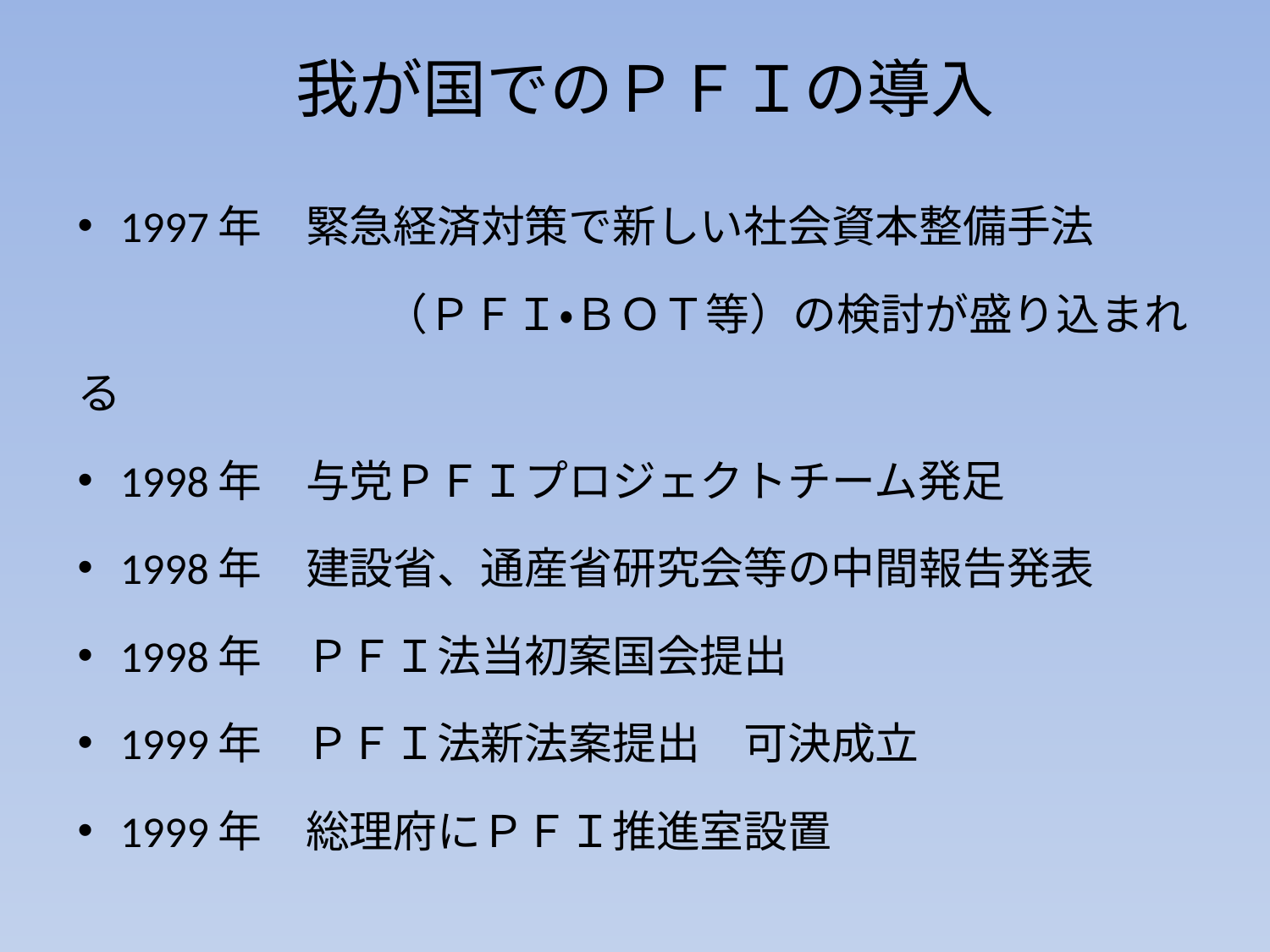

# 我が国でのＰＦＩの導入
1997年　緊急経済対策で新しい社会資本整備手法
　　　　　　　（ＰＦＩ・ＢＯＴ等）の検討が盛り込まれる
1998年　与党ＰＦＩプロジェクトチーム発足
1998年　建設省、通産省研究会等の中間報告発表
1998年　ＰＦＩ法当初案国会提出
1999年　ＰＦＩ法新法案提出　可決成立
1999年　総理府にＰＦＩ推進室設置